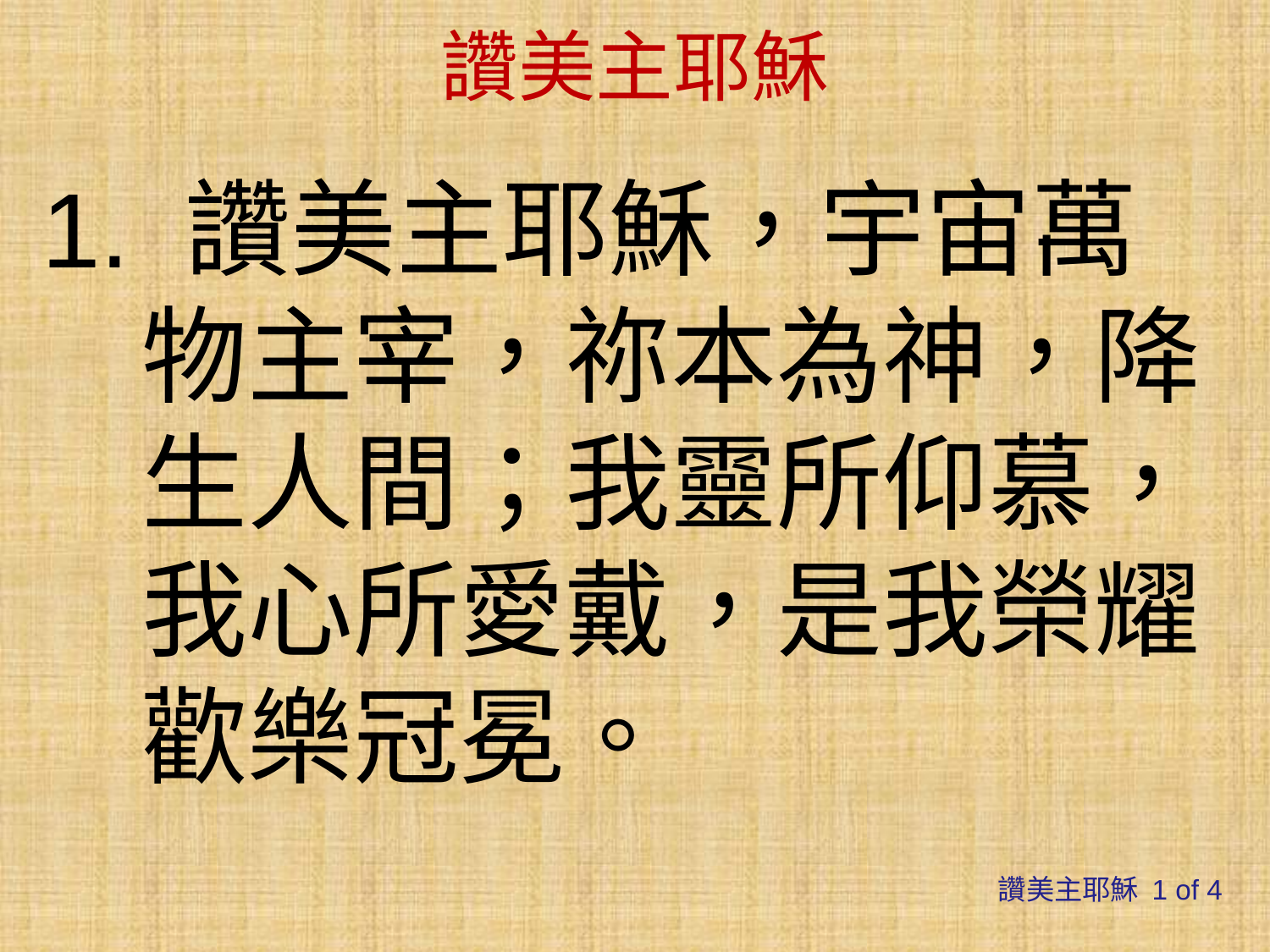

# 讚美主耶穌
1. 讚美主耶穌，宇宙萬 物主宰，祢本為神，降生人間；我靈所仰慕，我心所愛戴，是我榮耀歡樂冠冕。
讚美主耶穌 1 of 4